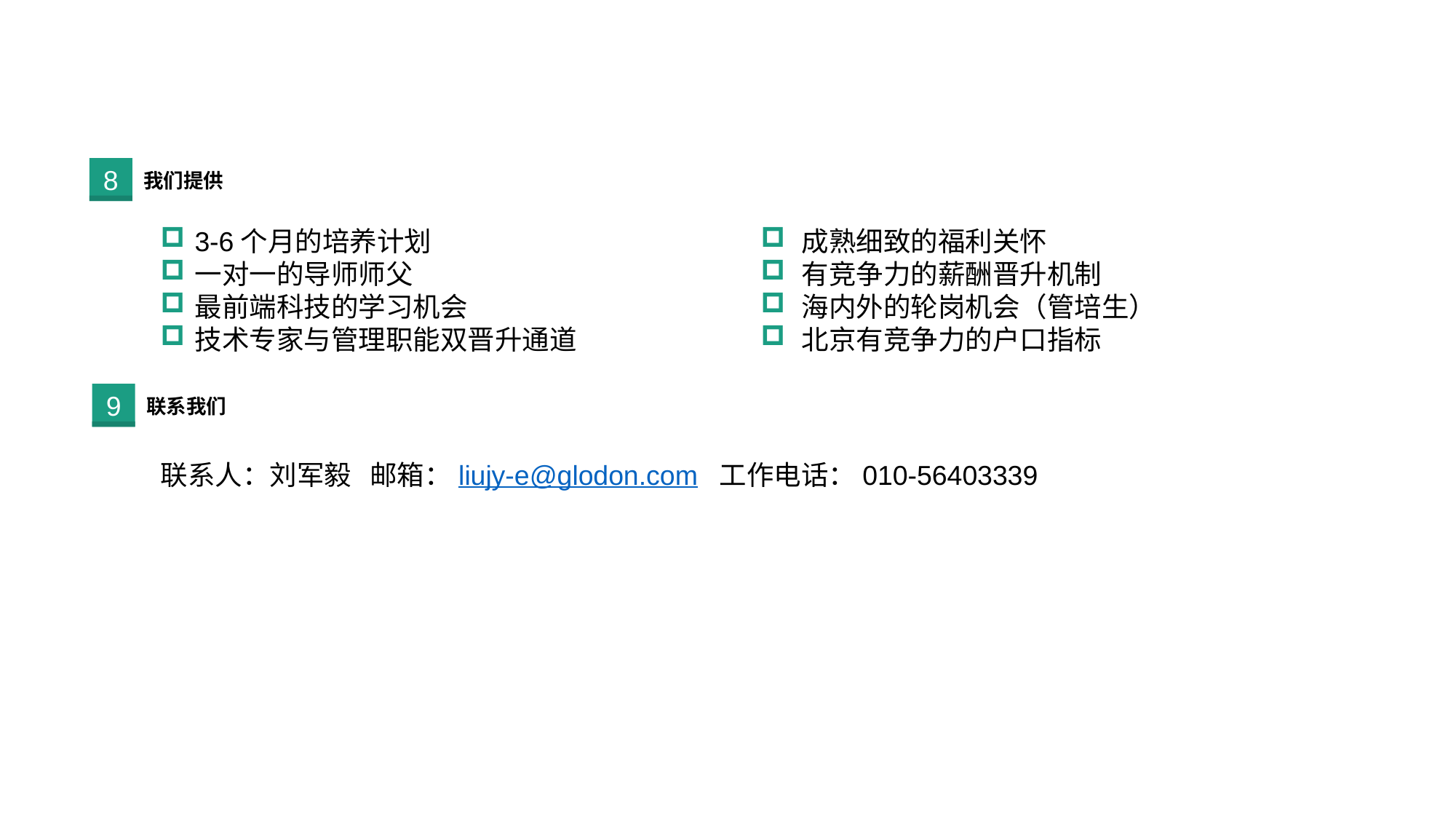

8

我们提供
成熟细致的福利关怀
有竞争力的薪酬晋升机制
海内外的轮岗机会（管培生）
北京有竞争力的户口指标
3-6个月的培养计划
一对一的导师师父
最前端科技的学习机会
技术专家与管理职能双晋升通道
9

联系我们
联系人：刘军毅   邮箱：liujy-e@glodon.com  工作电话：010-56403339